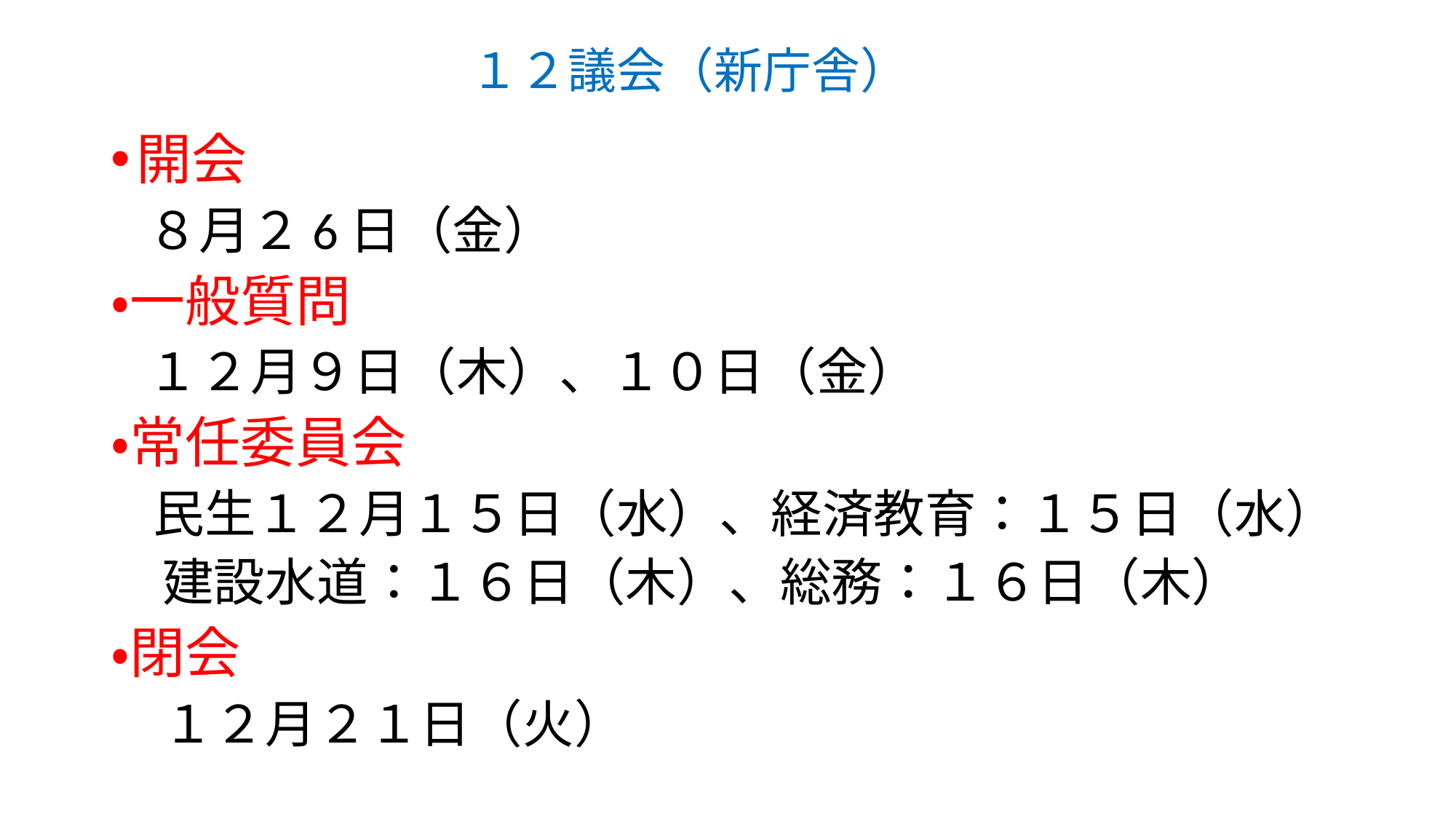

# １２議会（新庁舎）
開会
　８月２6日（金）
・一般質問
　１２月９日（木）、１０日（金）
・常任委員会
　民生１２月１５日（水）、経済教育：１５日（水）
　建設水道：１６日（木）、総務：１６日（木）
・閉会
　１２月２１日（火）